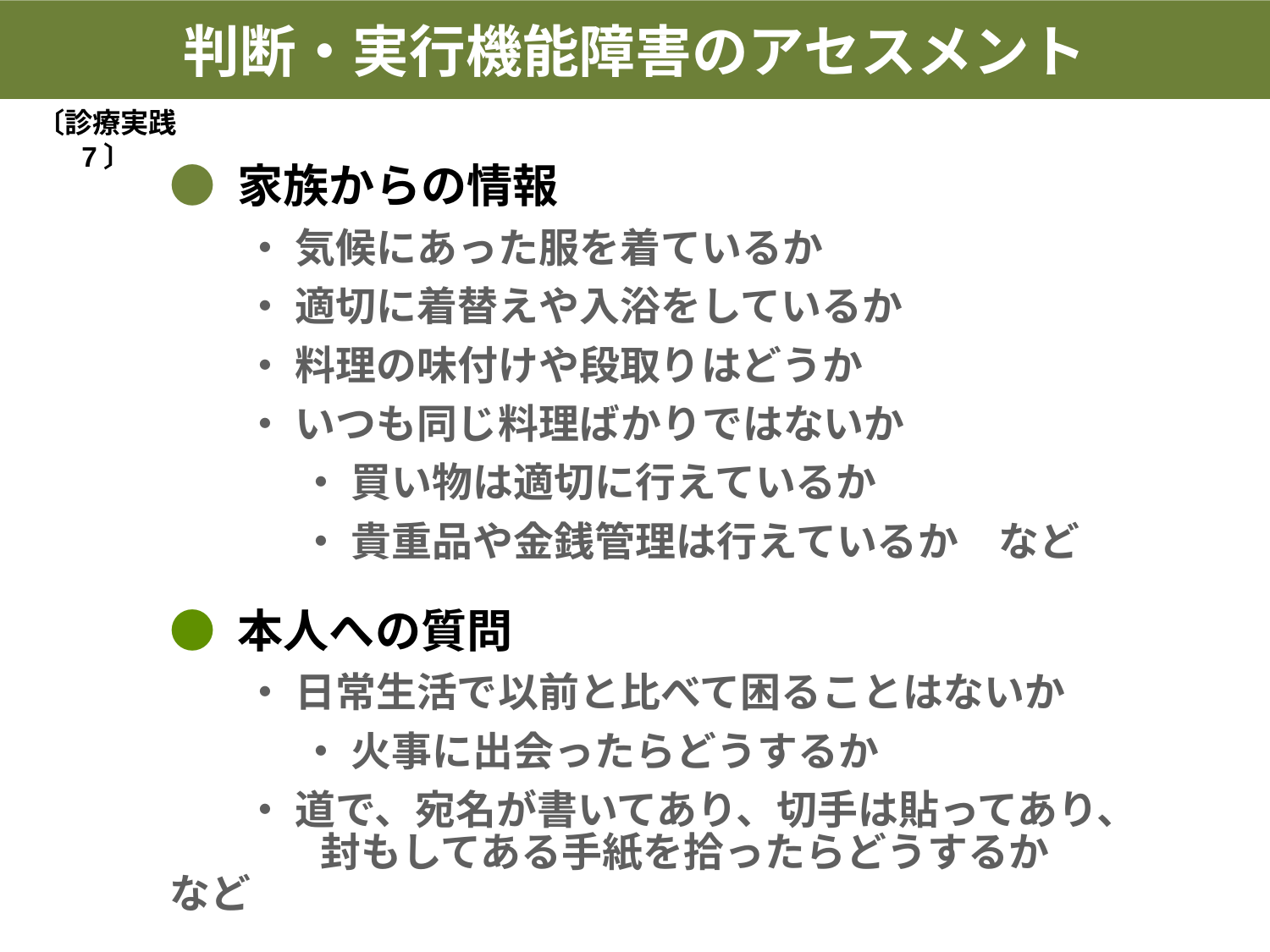

判断・実行機能障害のアセスメント
〔診療実践 7〕
● 家族からの情報
       ・ 気候にあった服を着ているか
       ・ 適切に着替えや入浴をしているか
       ・ 料理の味付けや段取りはどうか
       ・ いつも同じ料理ばかりではないか
　　　 ・ 買い物は適切に行えているか
　　　 ・ 貴重品や金銭管理は行えているか　など

● 本人への質問
       ・ 日常生活で以前と比べて困ることはないか
　　　 ・ 火事に出会ったらどうするか
       ・ 道で、宛名が書いてあり、切手は貼ってあり、
　 　　   封もしてある手紙を拾ったらどうするか　など